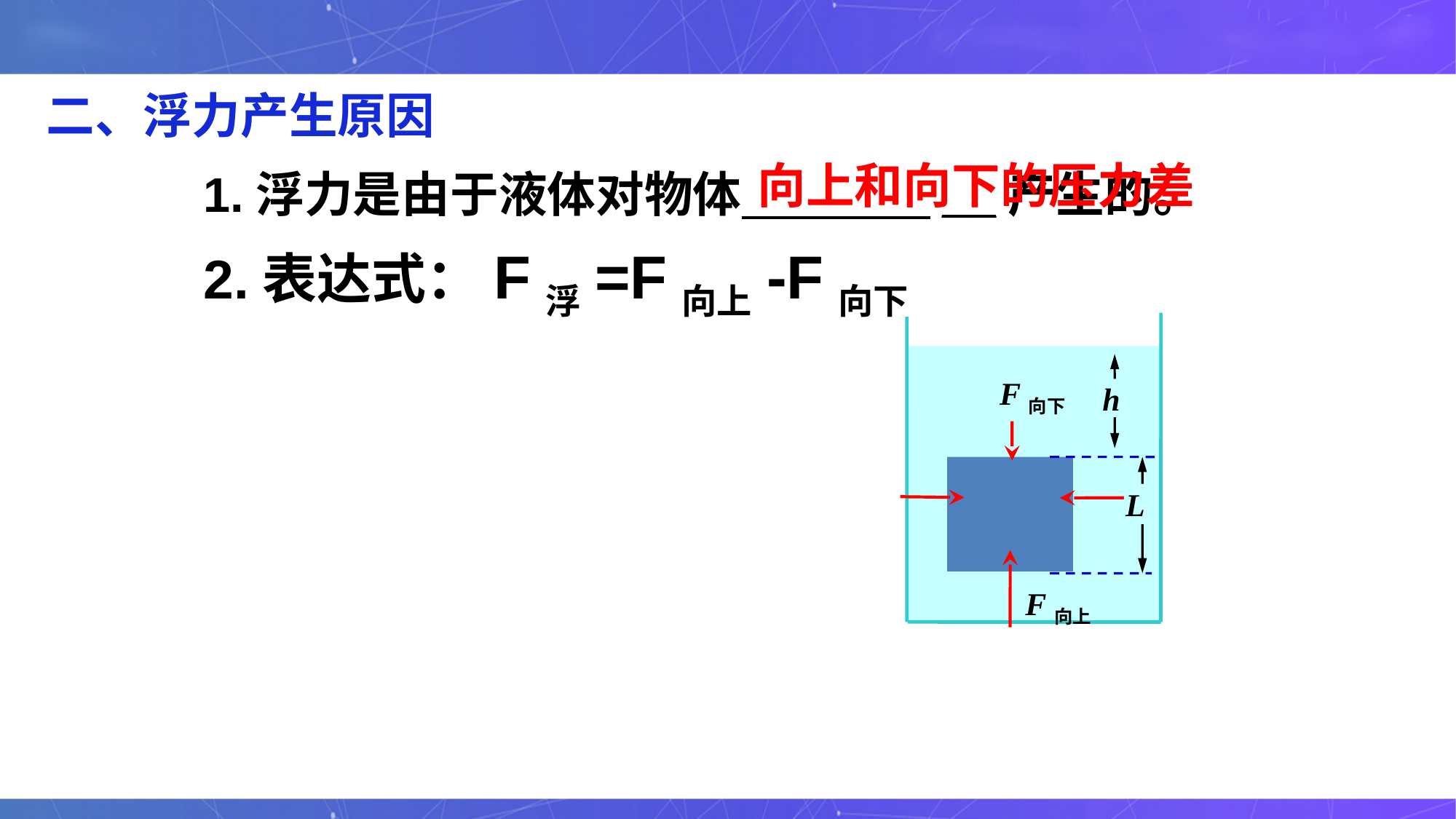

二、浮力产生原因
1.浮力是由于液体对物体                 __产生的。
2.表达式：F浮=F向上-F向下
向上和向下的压力差

h

L
F向下

F向上